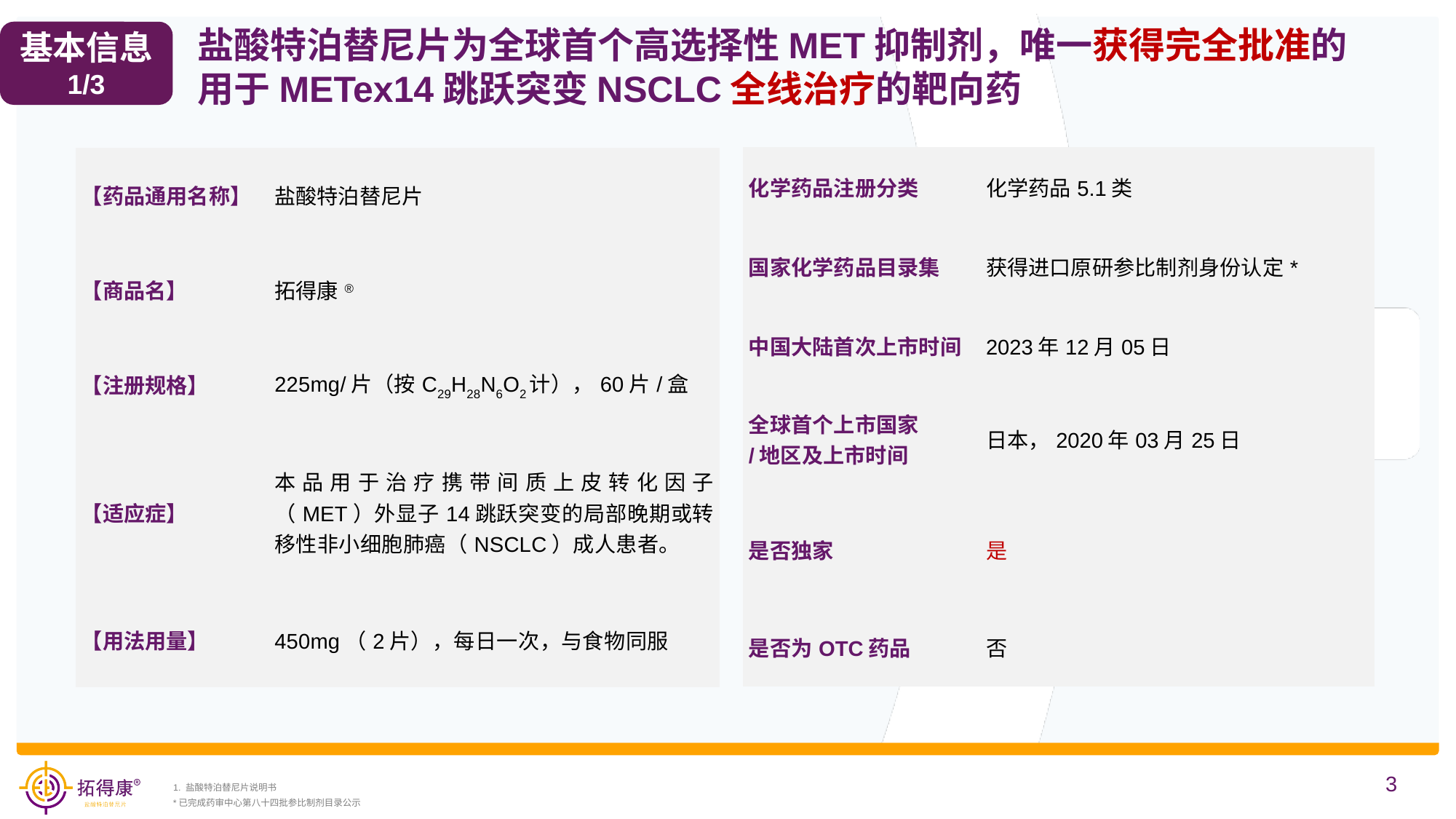

盐酸特泊替尼片为全球首个高选择性MET抑制剂，唯一获得完全批准的用于METex14跳跃突变NSCLC全线治疗的靶向药
基本信息
1/3
| 化学药品注册分类 | 化学药品5.1类 |
| --- | --- |
| 国家化学药品目录集 | 获得进口原研参比制剂身份认定\* |
| 中国大陆首次上市时间 | 2023年12月05日 |
| 全球首个上市国家 /地区及上市时间 | 日本，2020年03月25日 |
| 是否独家 | 是 |
| 是否为OTC药品 | 否 |
| 【药品通用名称】 | 盐酸特泊替尼片 |
| --- | --- |
| 【商品名】 | 拓得康® |
| 【注册规格】 | 225mg/片（按C29H28N6O2计），60片/盒 |
| 【适应症】 | 本品用于治疗携带间质上皮转化因子（MET）外显子14跳跃突变的局部晚期或转移性非小细胞肺癌（NSCLC）成人患者。 |
| 【用法用量】 | 450mg（2片），每日一次，与食物同服 |

3
1. 盐酸特泊替尼片说明书
*已完成药审中心第八十四批参比制剂目录公示